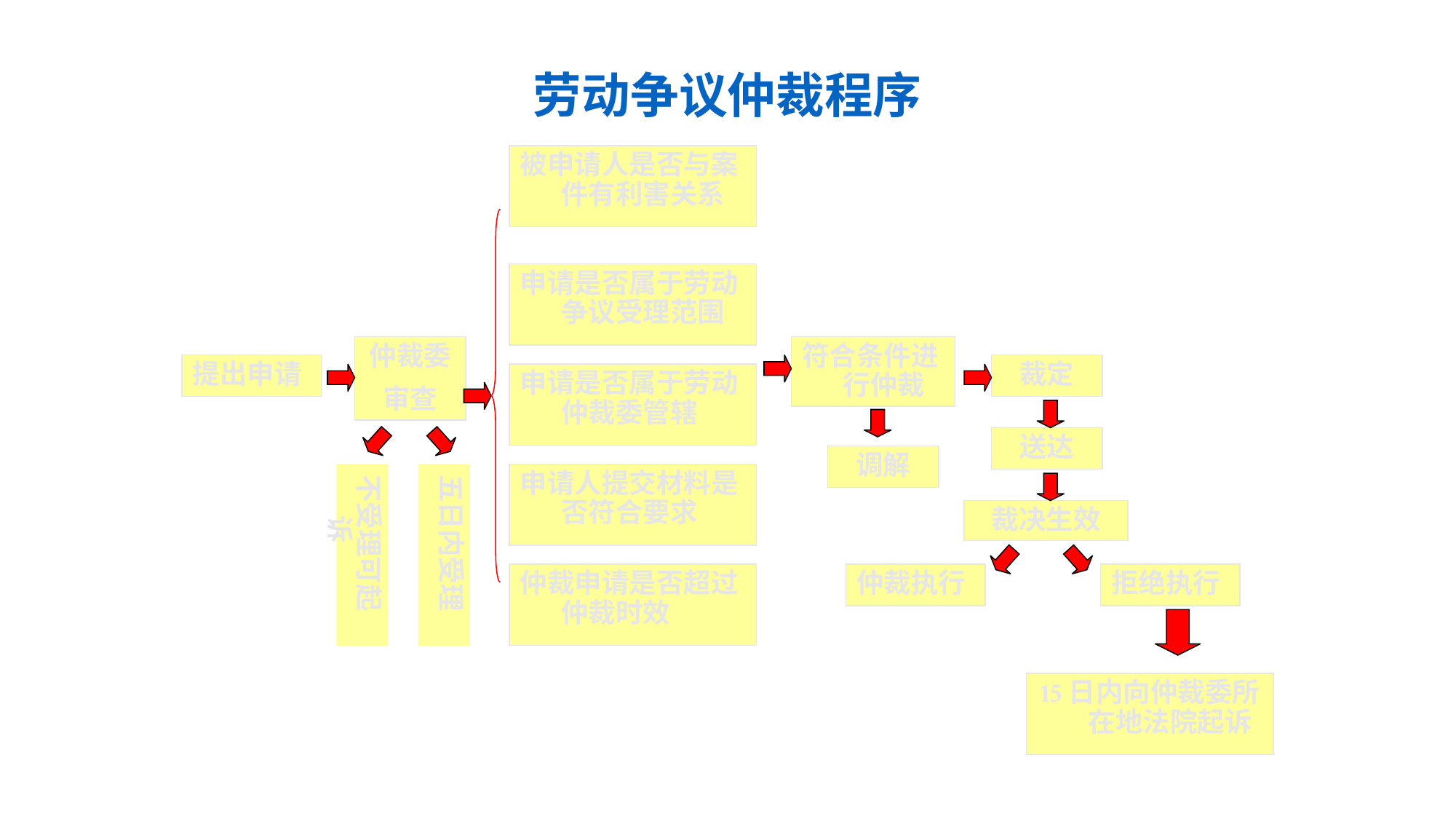

# 劳动争议仲裁程序
被申请人是否与案件有利害关系

申请是否属于劳动争议受理范围

仲裁委
审查
符合条件进行仲裁
提出申请

裁定

申请是否属于劳动仲裁委管辖

送达
调解
不受理可起诉
五日内受理
申请人提交材料是否符合要求

裁决生效

仲裁申请是否超过仲裁时效

仲裁执行
拒绝执行

15日内向仲裁委所在地法院起诉